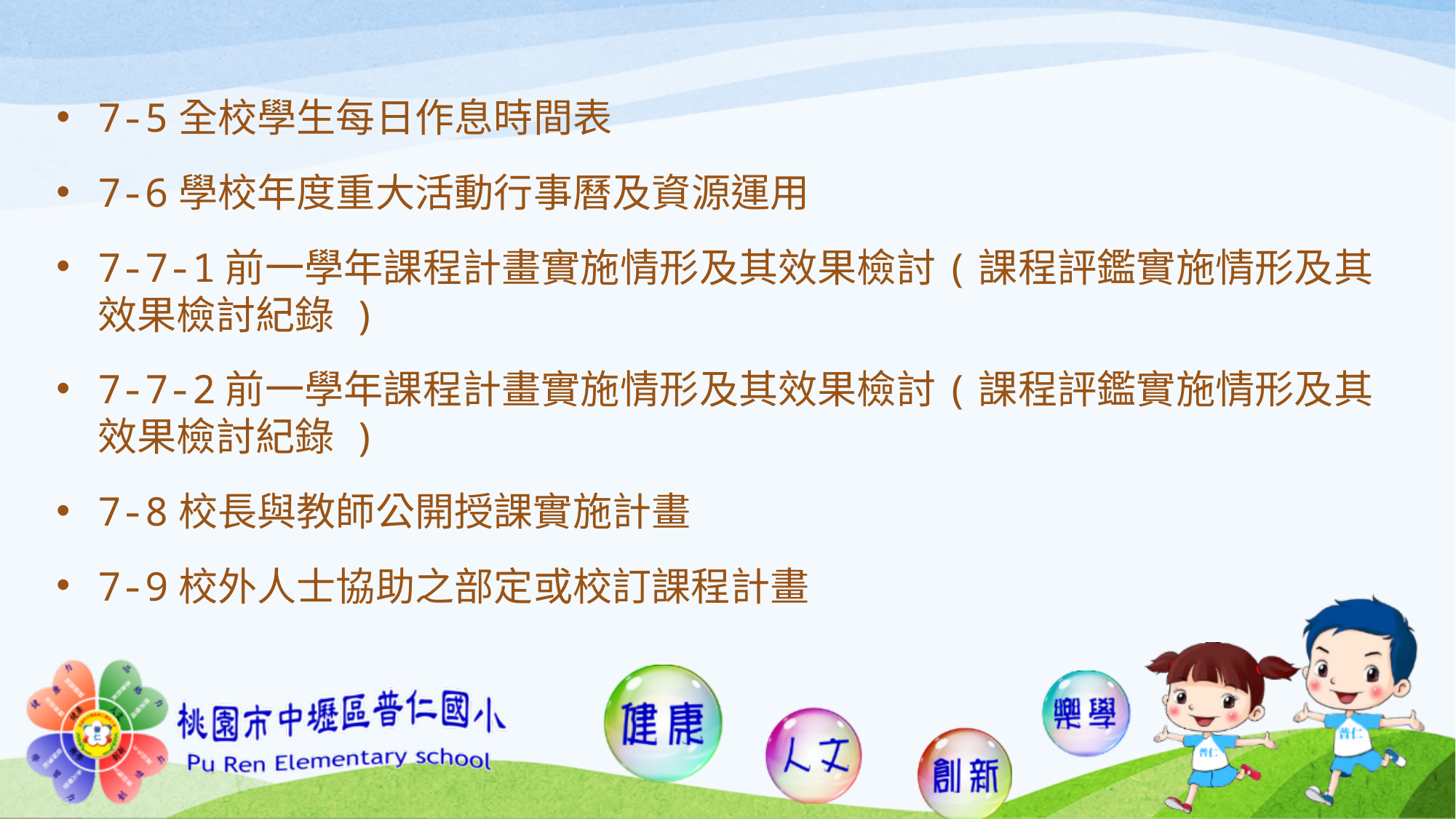

7-5全校學生每日作息時間表
7-6學校年度重大活動行事曆及資源運用
7-7-1前一學年課程計畫實施情形及其效果檢討(課程評鑑實施情形及其效果檢討紀錄 )
7-7-2前一學年課程計畫實施情形及其效果檢討(課程評鑑實施情形及其效果檢討紀錄 )
7-8校長與教師公開授課實施計畫
7-9校外人士協助之部定或校訂課程計畫